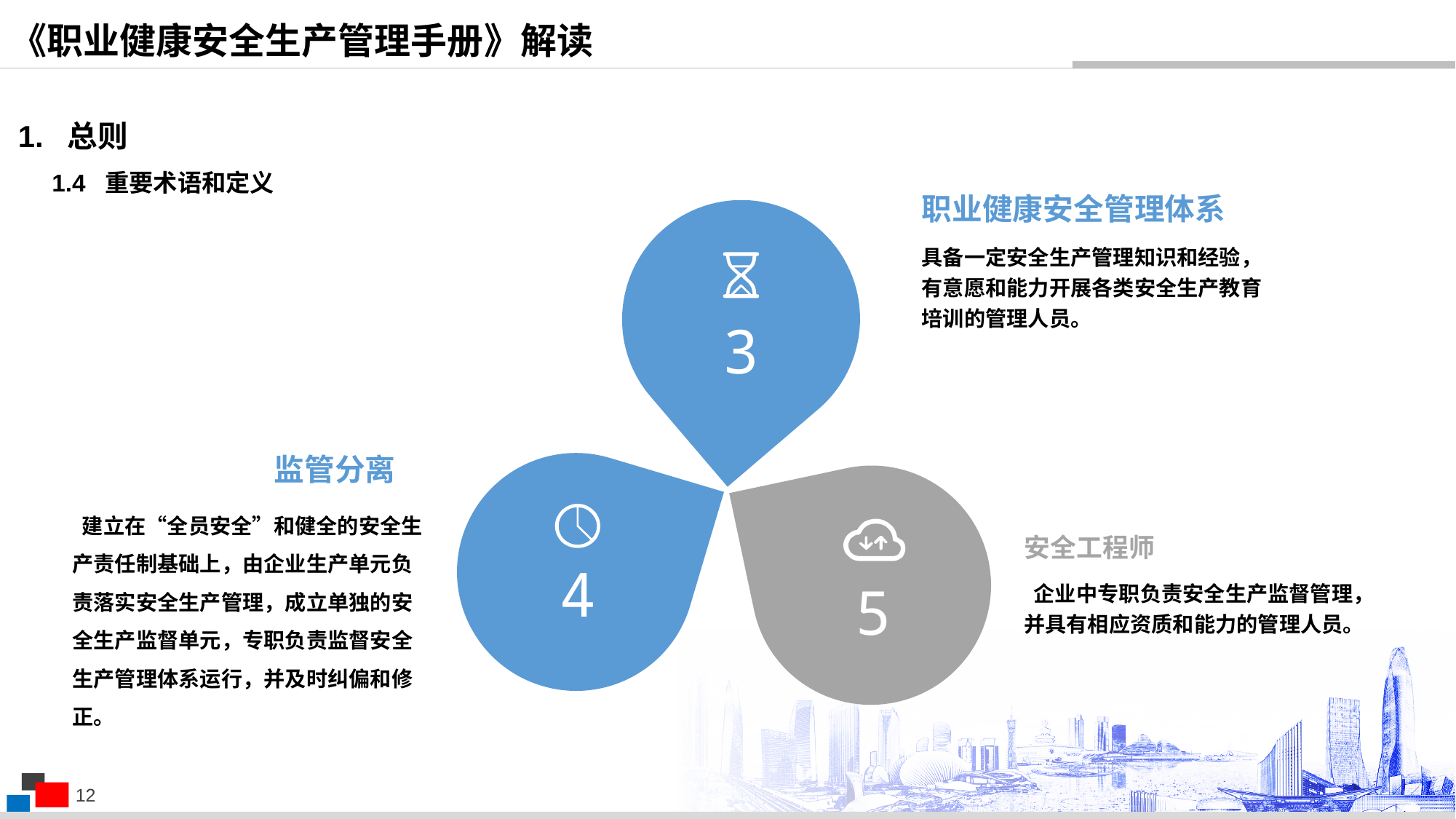

《职业健康安全生产管理手册》解读
1.  总则
1.4  重要术语和定义
职业健康安全管理体系

具备一定安全生产管理知识和经验，有意愿和能力开展各类安全生产教育培训的管理人员。

3
监管分离

 建立在“全员安全”和健全的安全生产责任制基础上，由企业生产单元负责落实安全生产管理，成立单独的安全生产监督单元，专职负责监督安全生产管理体系运行，并及时纠偏和修正。

安全工程师
4
5
 企业中专职负责安全生产监督管理，并具有相应资质和能力的管理人员。